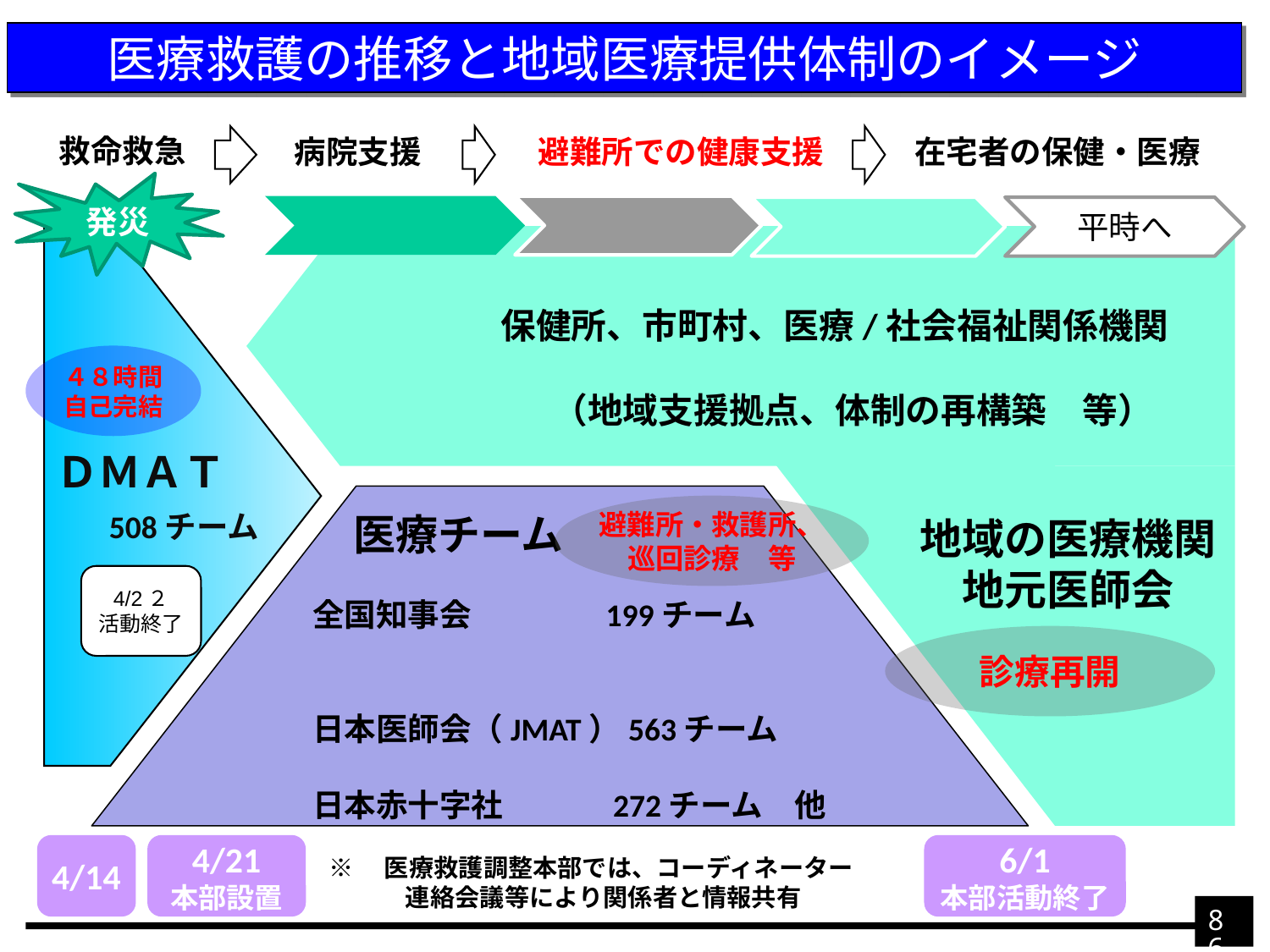

# 県外医療救護の推移と地域医療提供体制のイメージ
医療救護の推移と地域医療提供体制のイメージ

救命救急
病院支援
　避難所での健康支援
在宅者の保健・医療

発災

平時へ

　　　　保健所、市町村、医療/社会福祉関係機関

　　　　　（地域支援拠点、体制の再構築　等）
ＤＭＡＴ
　508チーム

４８時間
自己完結

　全国知事会　　　　199チーム

　日本医師会（JMAT）563チーム

　日本赤十字社　　　 272チーム　他
避難所・救護所、
巡回診療　等
医療チーム
地域の医療機関
地元医師会
4/2２
活動終了
診療再開
4/14
4/21
本部設置
6/1
本部活動終了
※　医療救護調整本部では、コーディネーター
　連絡会議等により関係者と情報共有
86